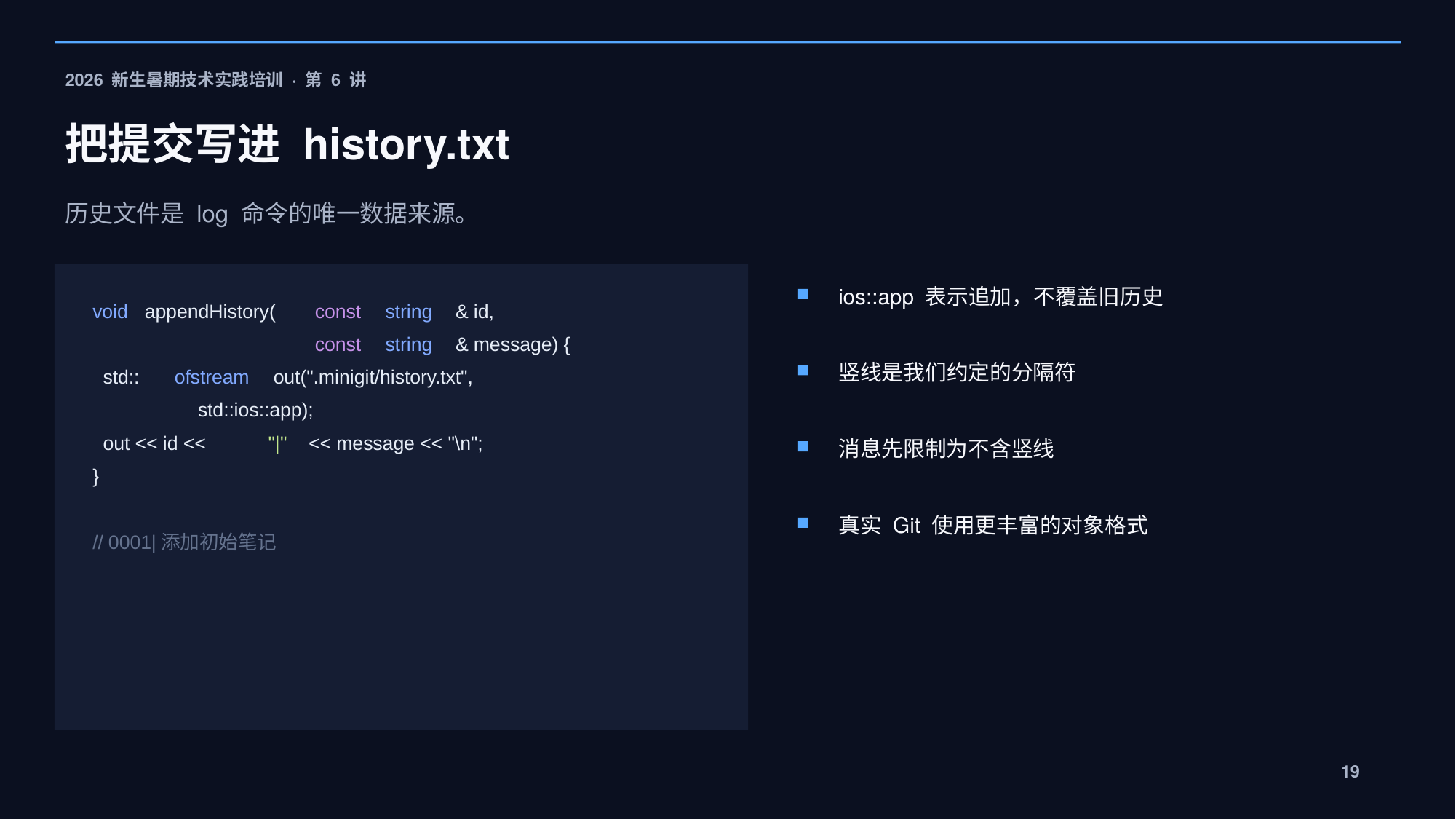

2026 新生暑期技术实践培训 · 第 6 讲
把提交写进 history.txt
历史文件是 log 命令的唯一数据来源。

ios::app 表示追加，不覆盖旧历史

void
 appendHistory(
const

string
& id,

const

string
& message) {
竖线是我们约定的分隔符
  std::
ofstream
 out(".minigit/history.txt",

                    std::ios::app);
  out << id <<
"|"
 << message << "\n";
消息先限制为不含竖线

}
真实 Git 使用更丰富的对象格式

// 0001|添加初始笔记
19